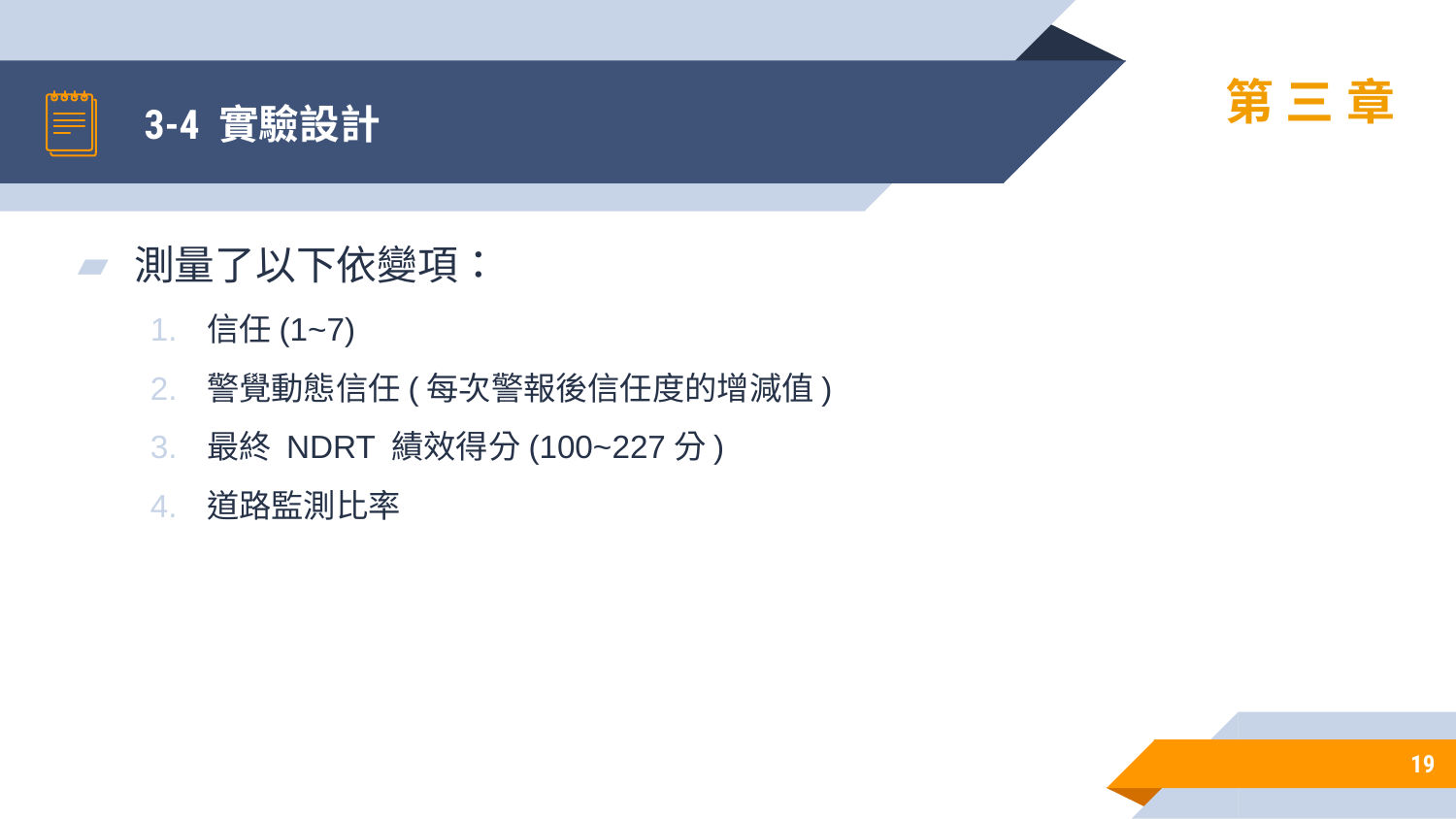

# 3-4 實驗設計
第三章

測量了以下依變項：
信任(1~7)
警覺動態信任(每次警報後信任度的增減值)
最終 NDRT 績效得分(100~227分)
道路監測比率
19